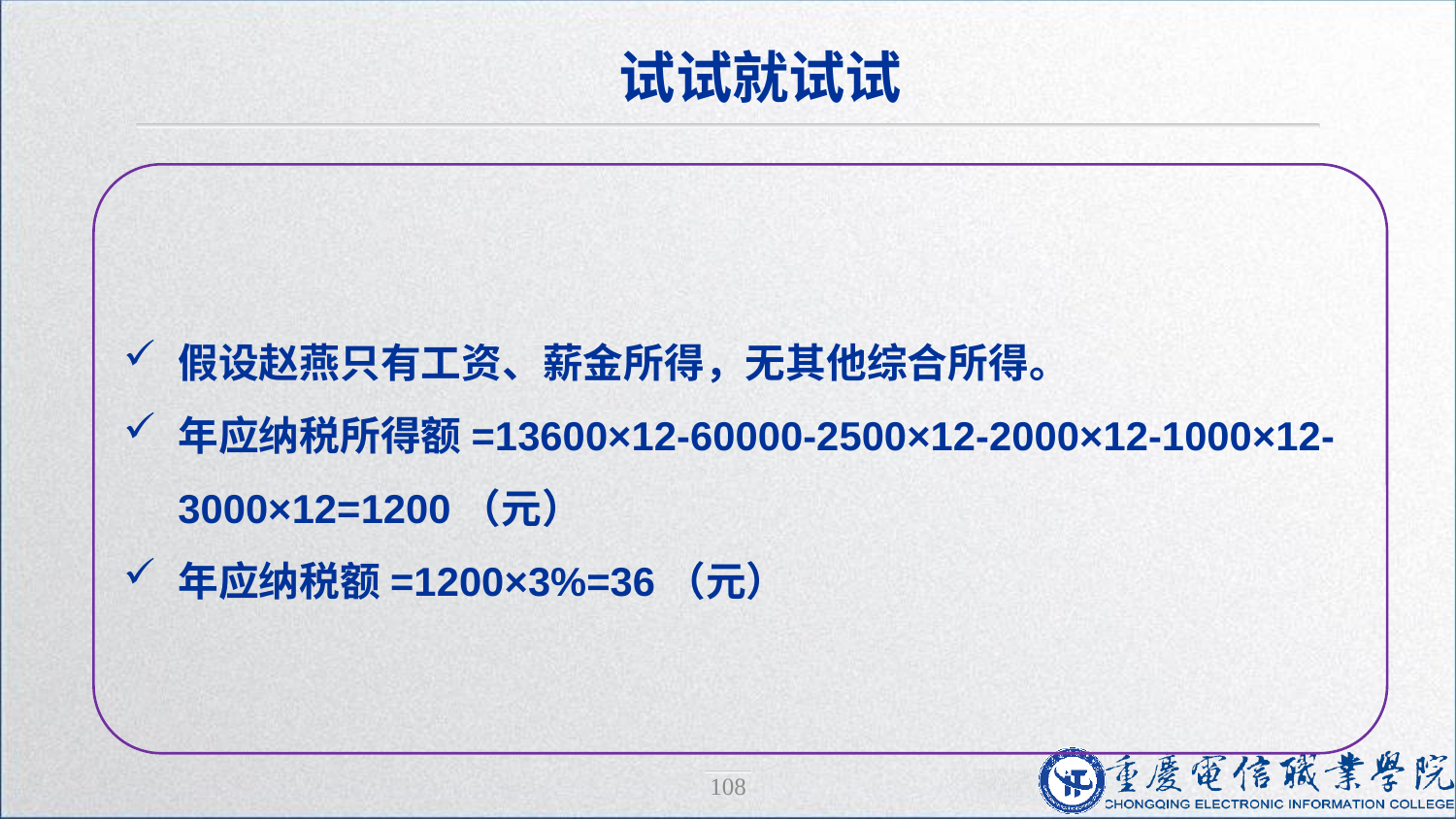

试试就试试
假设赵燕只有工资、薪金所得，无其他综合所得。
年应纳税所得额=13600×12-60000-2500×12-2000×12-1000×12-3000×12=1200（元）
年应纳税额=1200×3%=36（元）
108